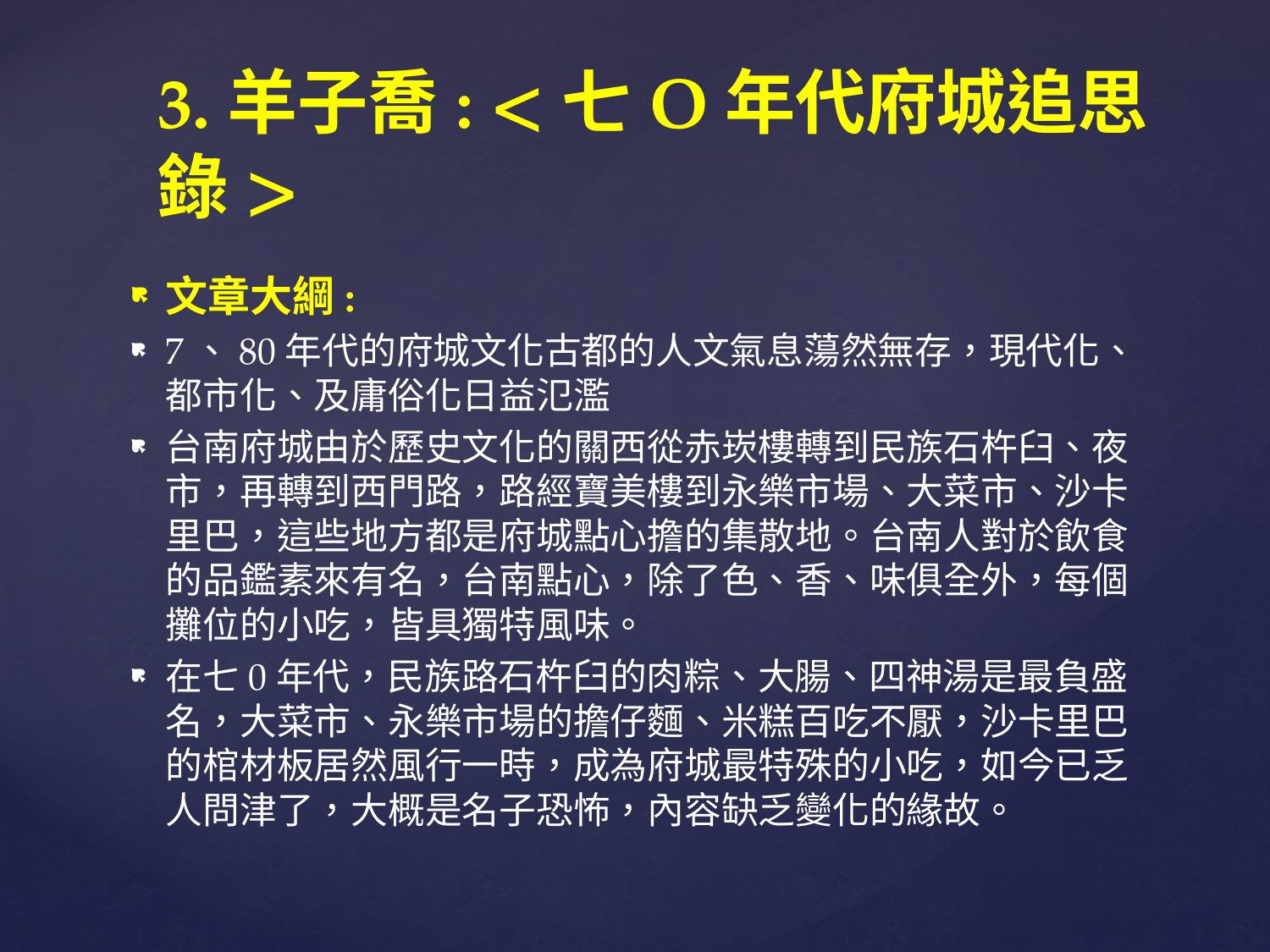

# 3.羊子喬: <七O年代府城追思錄>
文章大綱:
7、80年代的府城文化古都的人文氣息蕩然無存，現代化、都市化、及庸俗化日益氾濫
台南府城由於歷史文化的關西從赤崁樓轉到民族石杵臼、夜市，再轉到西門路，路經寶美樓到永樂市場、大菜市、沙卡里巴，這些地方都是府城點心擔的集散地。台南人對於飲食的品鑑素來有名，台南點心，除了色、香、味俱全外，每個攤位的小吃，皆具獨特風味。
在七0年代，民族路石杵臼的肉粽、大腸、四神湯是最負盛名，大菜市、永樂市場的擔仔麵、米糕百吃不厭，沙卡里巴的棺材板居然風行一時，成為府城最特殊的小吃，如今已乏人問津了，大概是名子恐怖，內容缺乏變化的緣故。